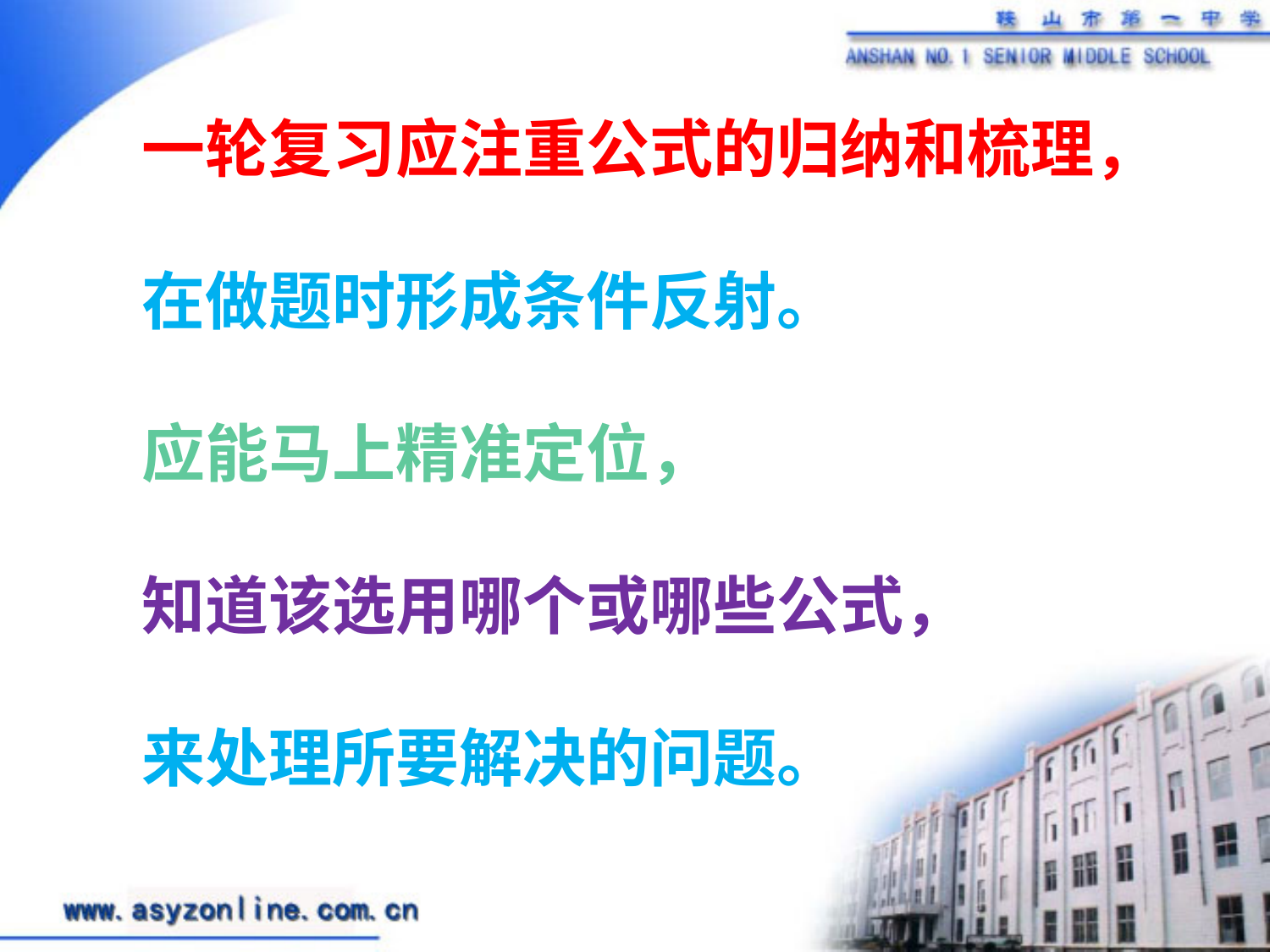

一轮复习应注重公式的归纳和梳理，

在做题时形成条件反射。

应能马上精准定位，

知道该选用哪个或哪些公式，

来处理所要解决的问题。